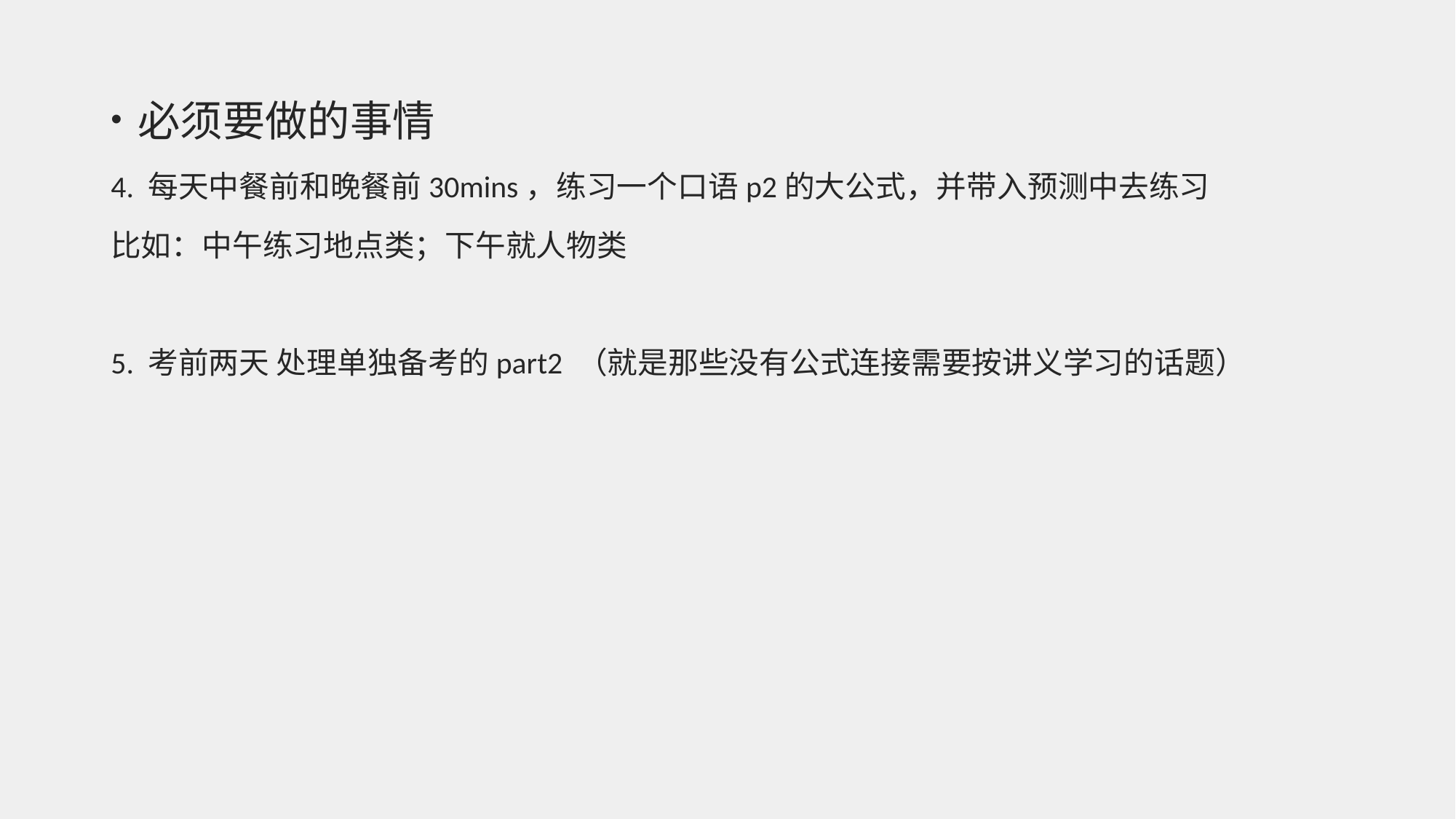

必须要做的事情
4. 每天中餐前和晚餐前30mins，练习一个口语p2的大公式，并带入预测中去练习
比如：中午练习地点类；下午就人物类

5. 考前两天 处理单独备考的part2 （就是那些没有公式连接需要按讲义学习的话题）